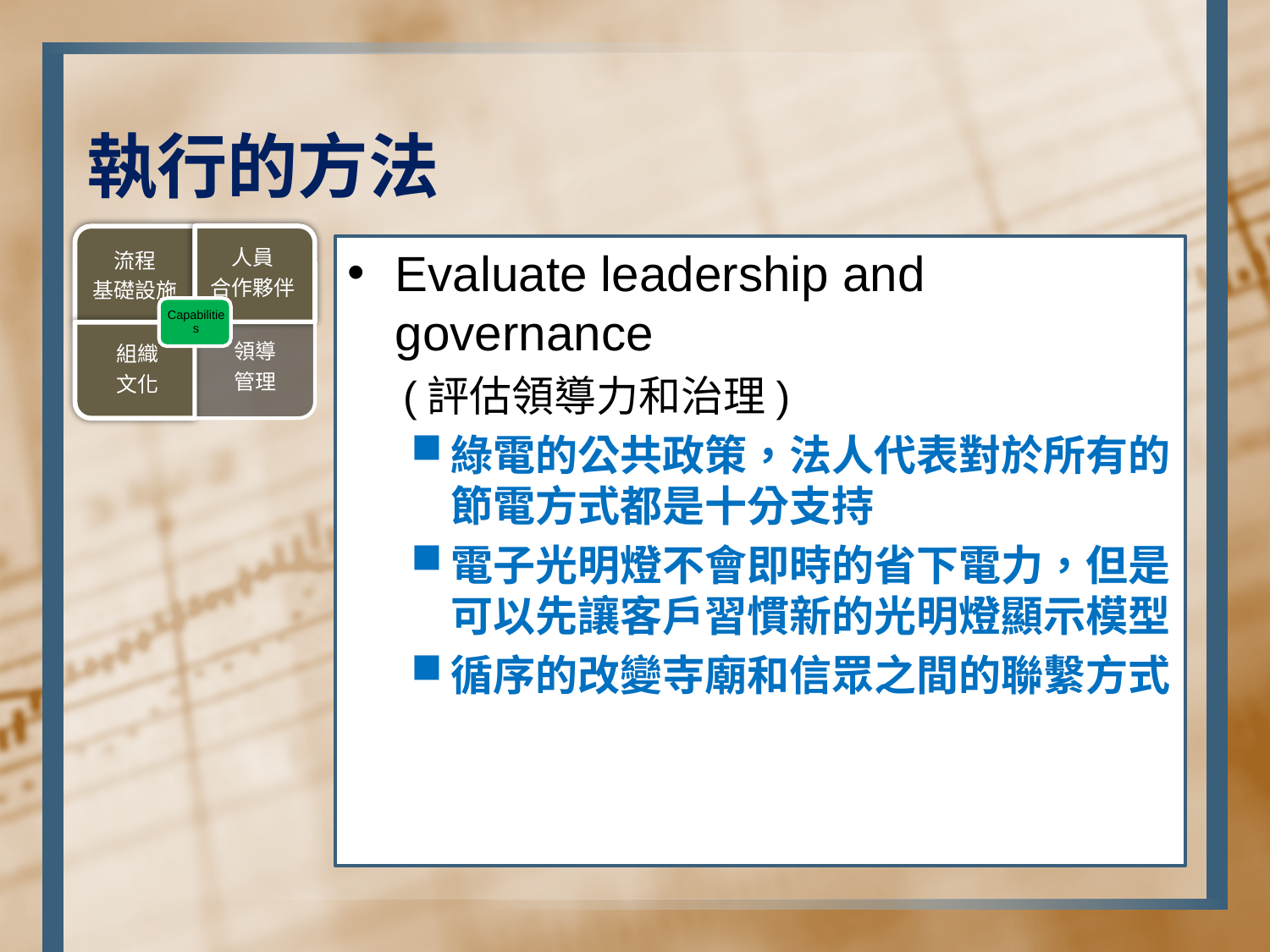

# 執行的方法
流程
基礎設施
人員
合作夥伴
組織
文化
領導
管理
Capabilities
Evaluate leadership and governance
(評估領導力和治理)
綠電的公共政策，法人代表對於所有的節電方式都是十分支持
電子光明燈不會即時的省下電力，但是可以先讓客戶習慣新的光明燈顯示模型
循序的改變寺廟和信眾之間的聯繫方式